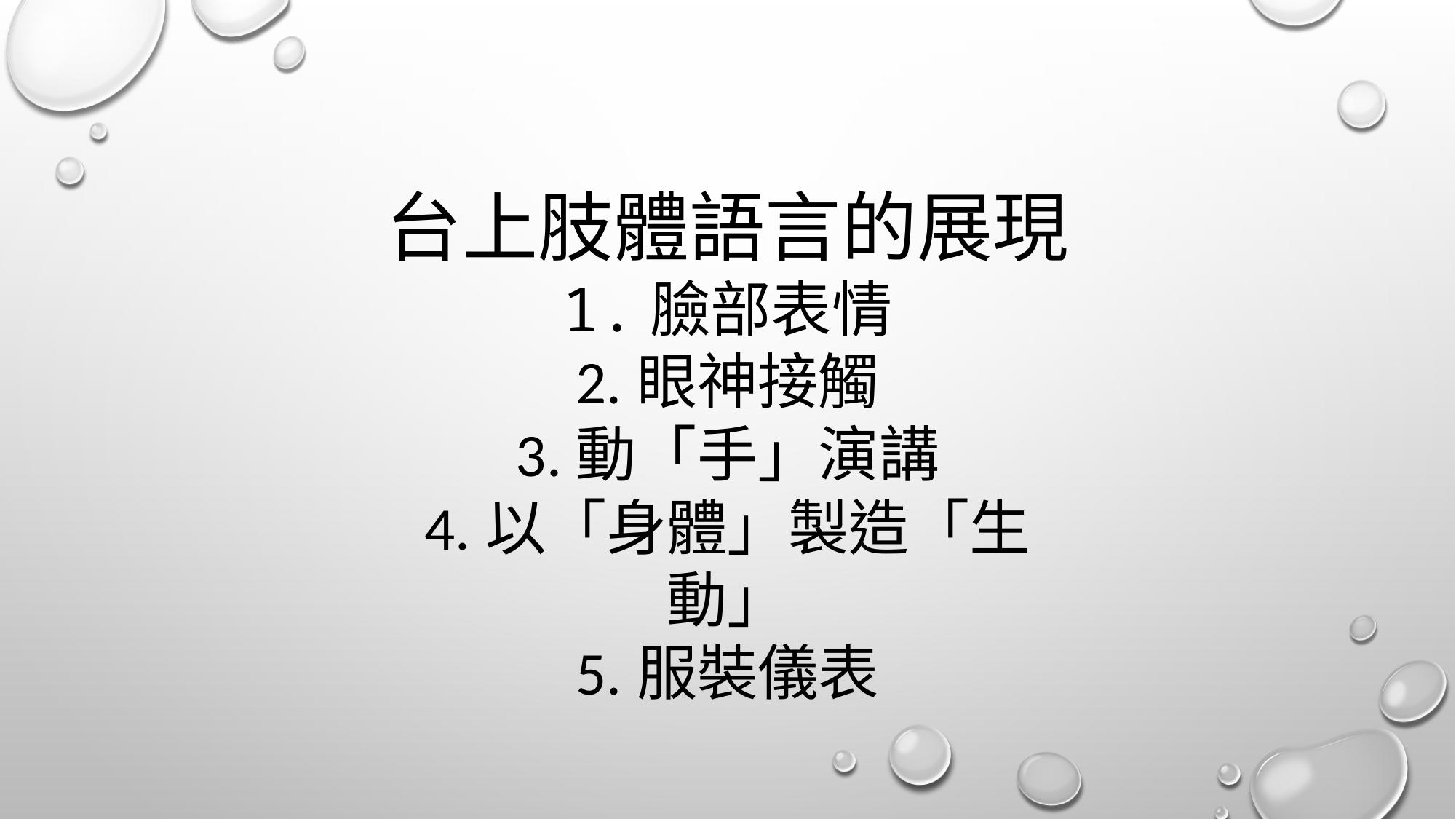

台上肢體語言的展現
1.臉部表情
2.眼神接觸
3.動「手」演講
4.以「身體」製造「生動」
5.服裝儀表